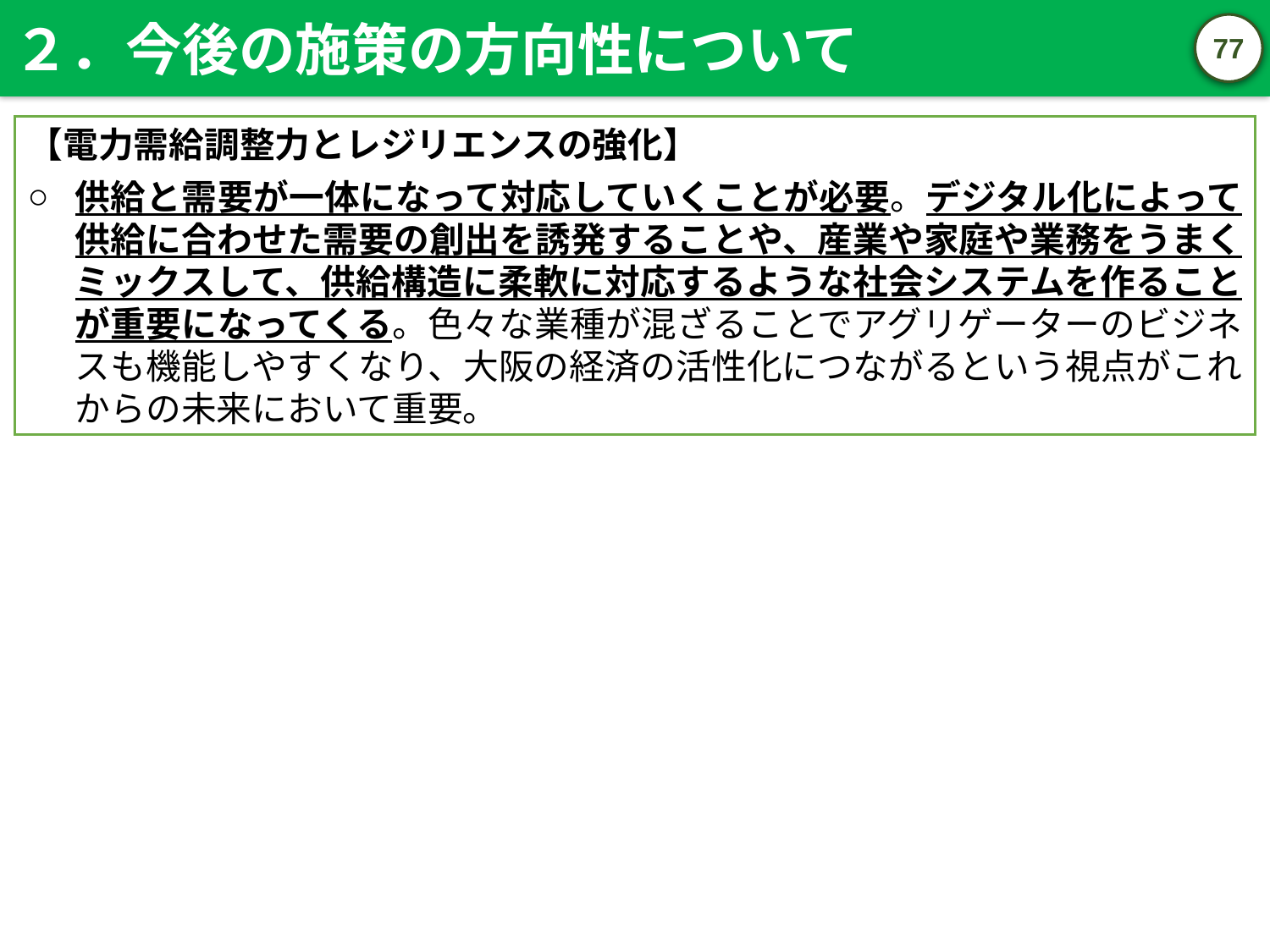

２．今後の施策の方向性について
77
【電力需給調整力とレジリエンスの強化】
供給と需要が一体になって対応していくことが必要。デジタル化によって供給に合わせた需要の創出を誘発することや、産業や家庭や業務をうまくミックスして、供給構造に柔軟に対応するような社会システムを作ることが重要になってくる。色々な業種が混ざることでアグリゲーターのビジネスも機能しやすくなり、大阪の経済の活性化につながるという視点がこれからの未来において重要。